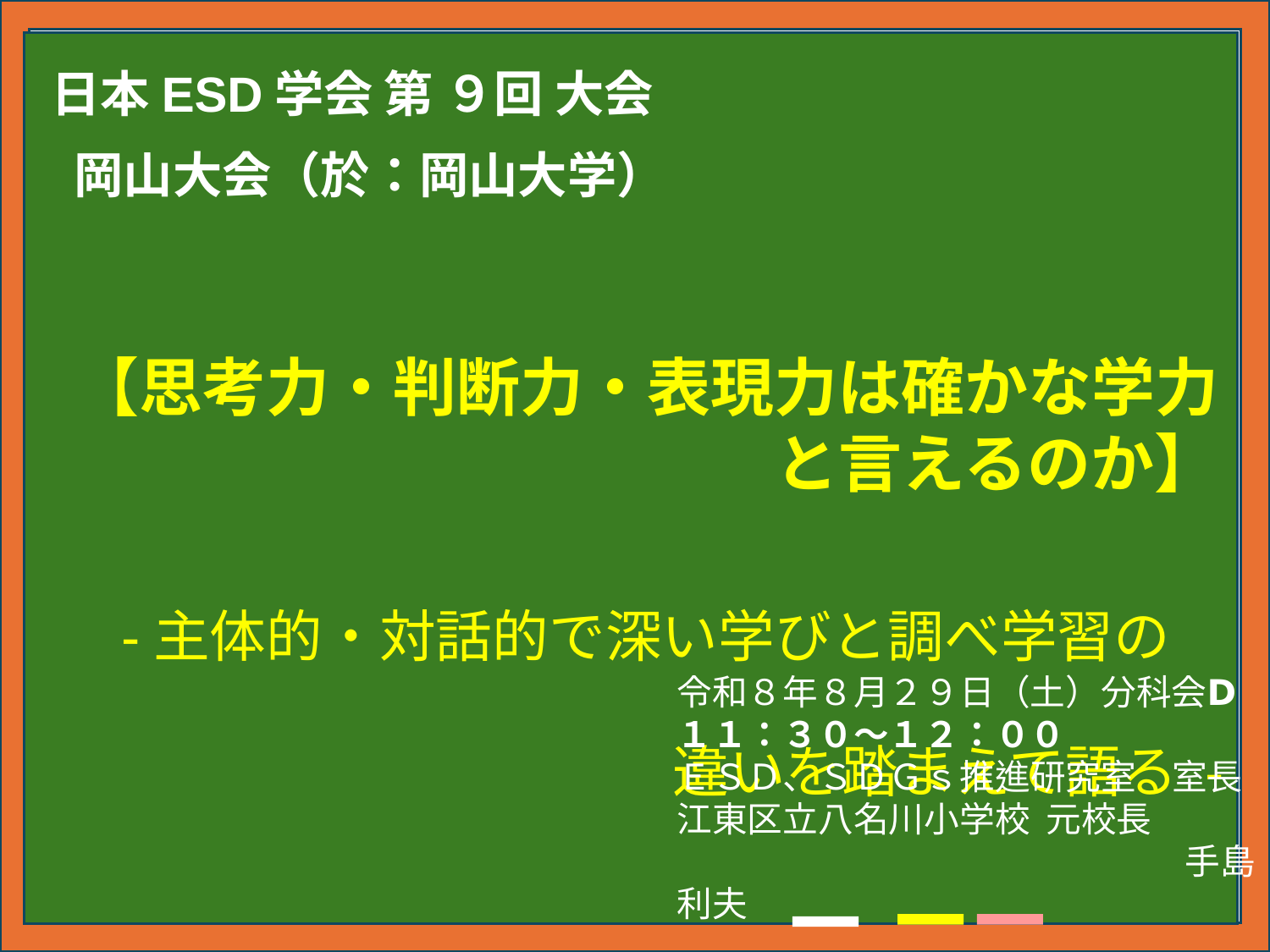

日本ESD学会 第 ９回 大会

 岡山大会（於：岡山大学）

【思考力・判断力・表現力は確かな学力
　　　　　　　　　　　と言えるのか】

　-主体的・対話的で深い学びと調べ学習の
　　　　　　　　　　　違いを踏まえて語る -

令和８年８月２９日（土）分科会Ⅾ
１１：３０～１２：００
ＥＳＤ、ＳＤＧｓ推進研究室　室長
江東区立八名川小学校  元校長
　　　　　　　　　　　　　　　　手島 利夫